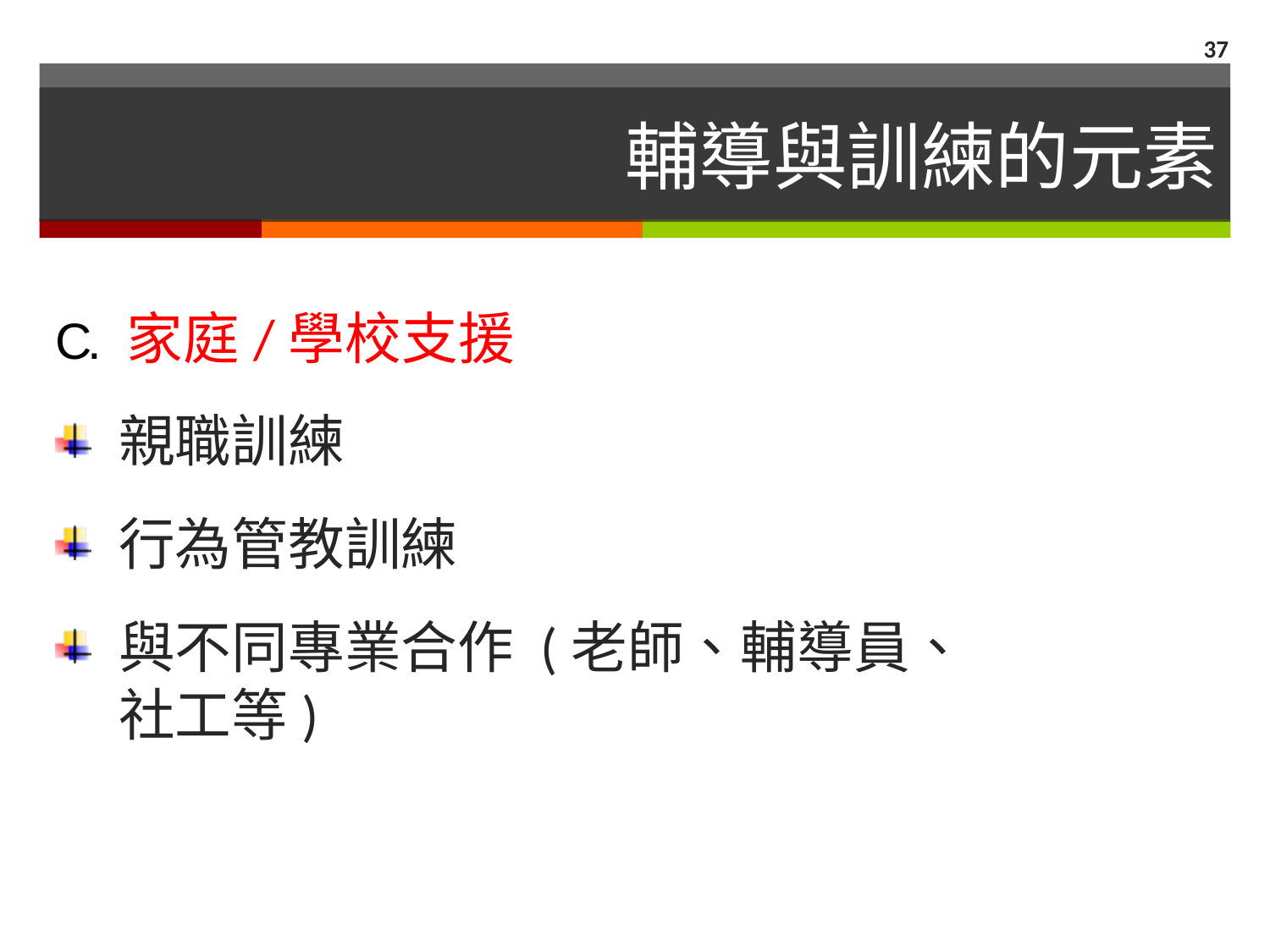

37
# 輔導與訓練的元素
家庭/學校支援
親職訓練
行為管教訓練
與不同專業合作 (老師、輔導員、社工等)